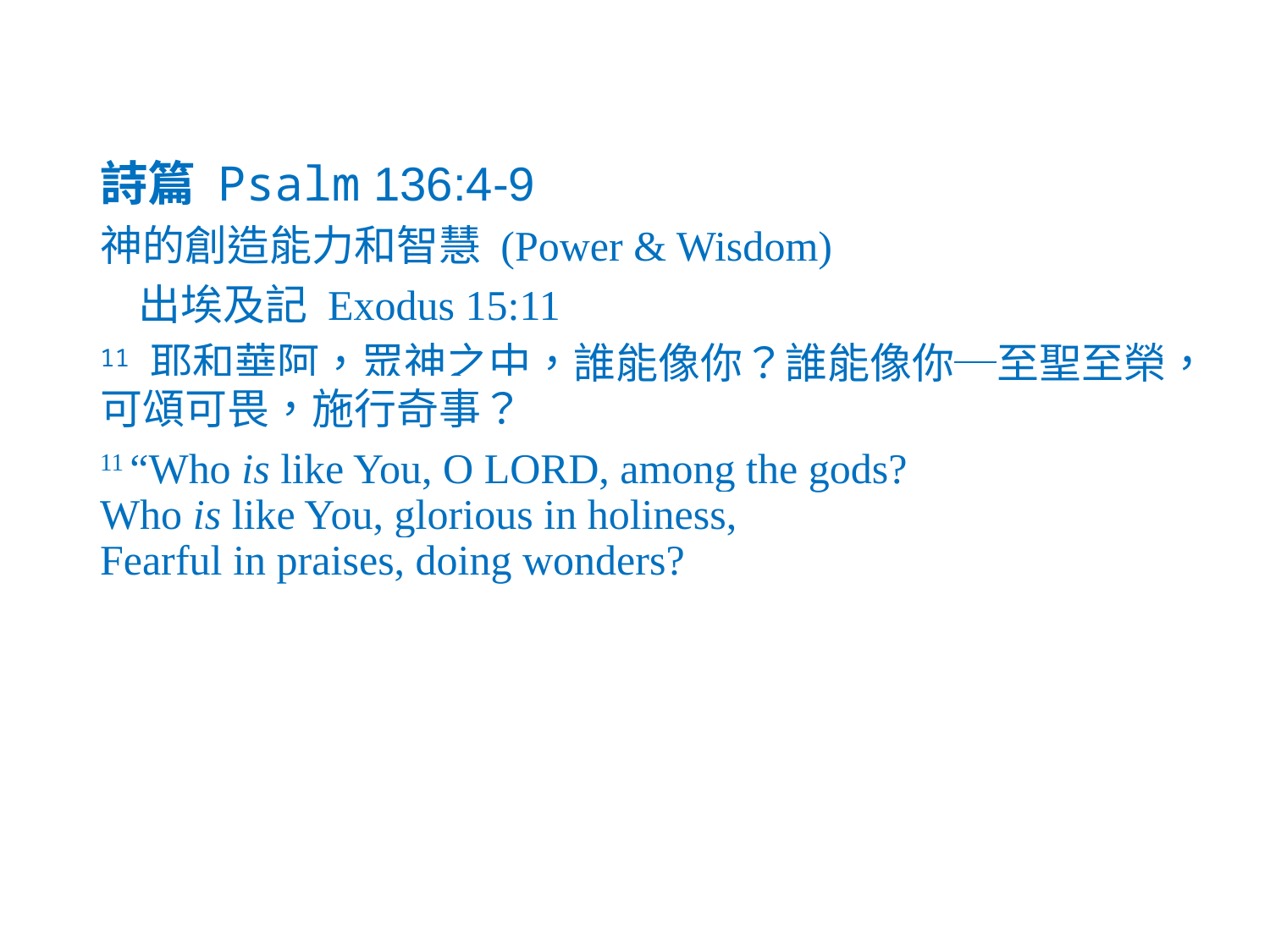

詩篇 Psalm 136:4-9
神的創造能力和智慧 (Power & Wisdom)
   出埃及記 Exodus 15:11
11 耶和華阿，眾神之中，誰能像你？誰能像你─至聖至榮，可頌可畏，施行奇事？
11 “Who is like You, O Lord, among the gods?
Who is like You, glorious in holiness,
Fearful in praises, doing wonders?